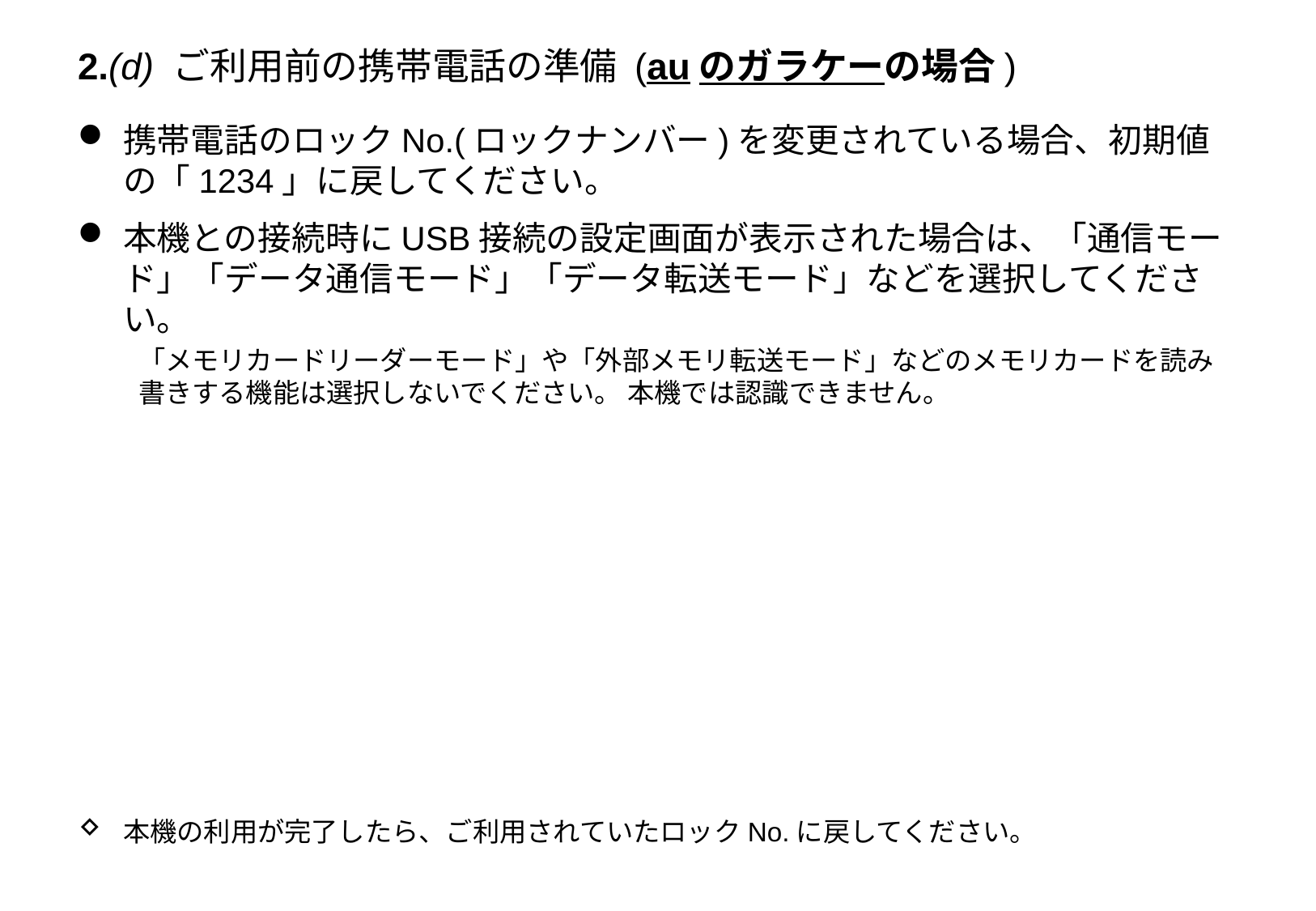

2.(d) ご利用前の携帯電話の準備 (auのガラケーの場合)
携帯電話のロックNo.(ロックナンバー)を変更されている場合、初期値の「1234」に戻してください。
本機との接続時にUSB接続の設定画面が表示された場合は、「通信モード」「データ通信モード」「データ転送モード」などを選択してください。
「メモリカードリーダーモード」や「外部メモリ転送モード」などのメモリカードを読み書きする機能は選択しないでください。 本機では認識できません。
本機の利用が完了したら、ご利用されていたロックNo.に戻してください。